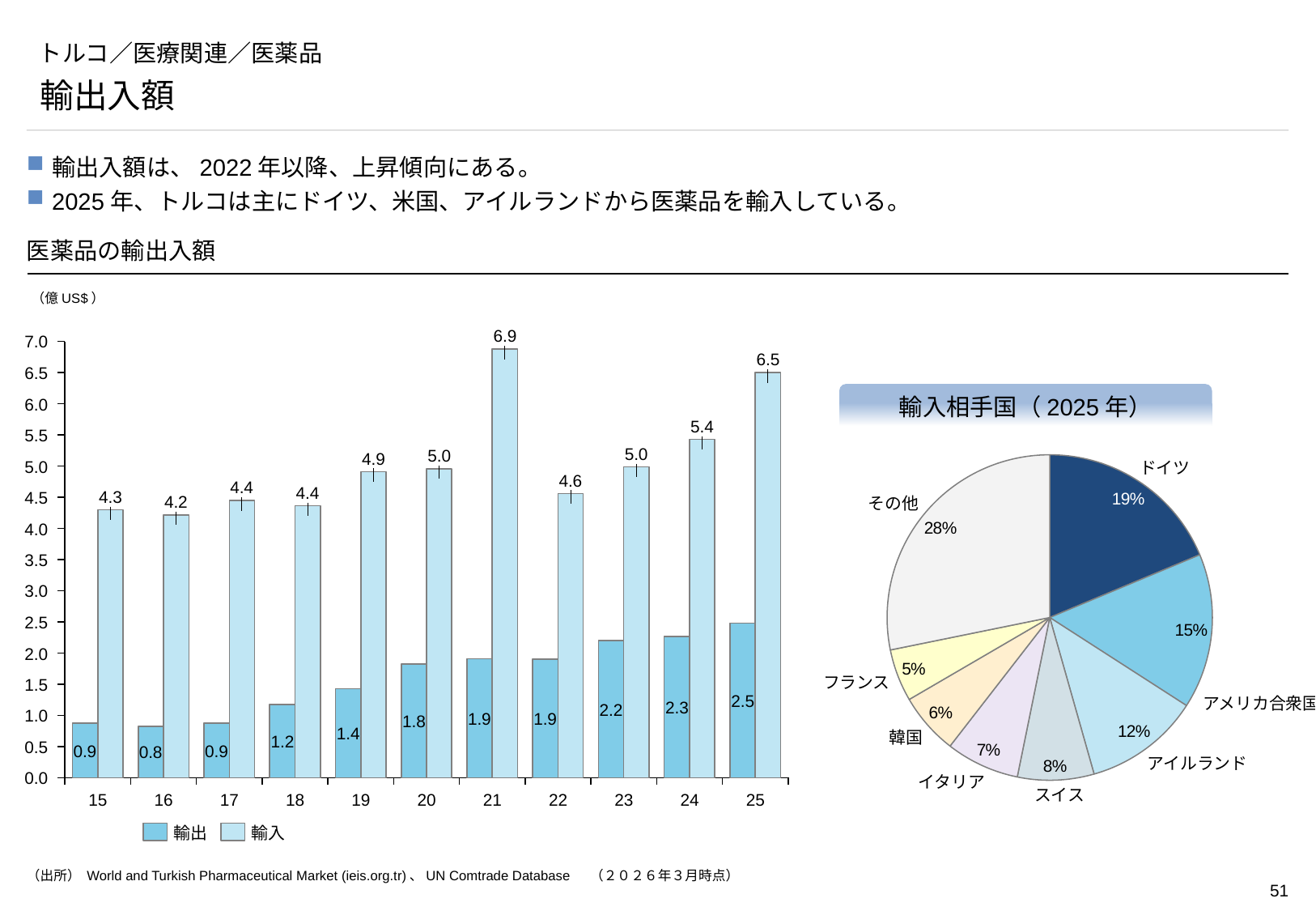

# トルコ／医療関連／医薬品
輸出入額
輸出入額は、2022年以降、上昇傾向にある。
2025年、トルコは主にドイツ、米国、アイルランドから医薬品を輸入している。
医薬品の輸出入額
（億US$）
6.9

### Chart

| Category |  |  |
|---|---|---|
7.0
6.5
6.5
輸入相手国（2025年）
6.0

### Chart

| Category |  |
|---|---|
5.4
5.5
5.0
5.0
4.9
5.0
ドイツ
4.6
4.4
4.4
4.3
4.5
4.2
その他
4.0
3.5
3.0
2.5
2.0
フランス
1.5
2.5
アメリカ合衆国
2.3
2.2
1.0
1.9
1.9
1.8
1.4
韓国
1.2
0.5
0.9
0.9
0.8
アイルランド
0.0
イタリア
スイス
15
16
17
18
19
20
21
22
23
24
25
輸出
輸入

（出所） World and Turkish Pharmaceutical Market (ieis.org.tr) 、、UN Comtrade Database　 （２０２６年３月時点）